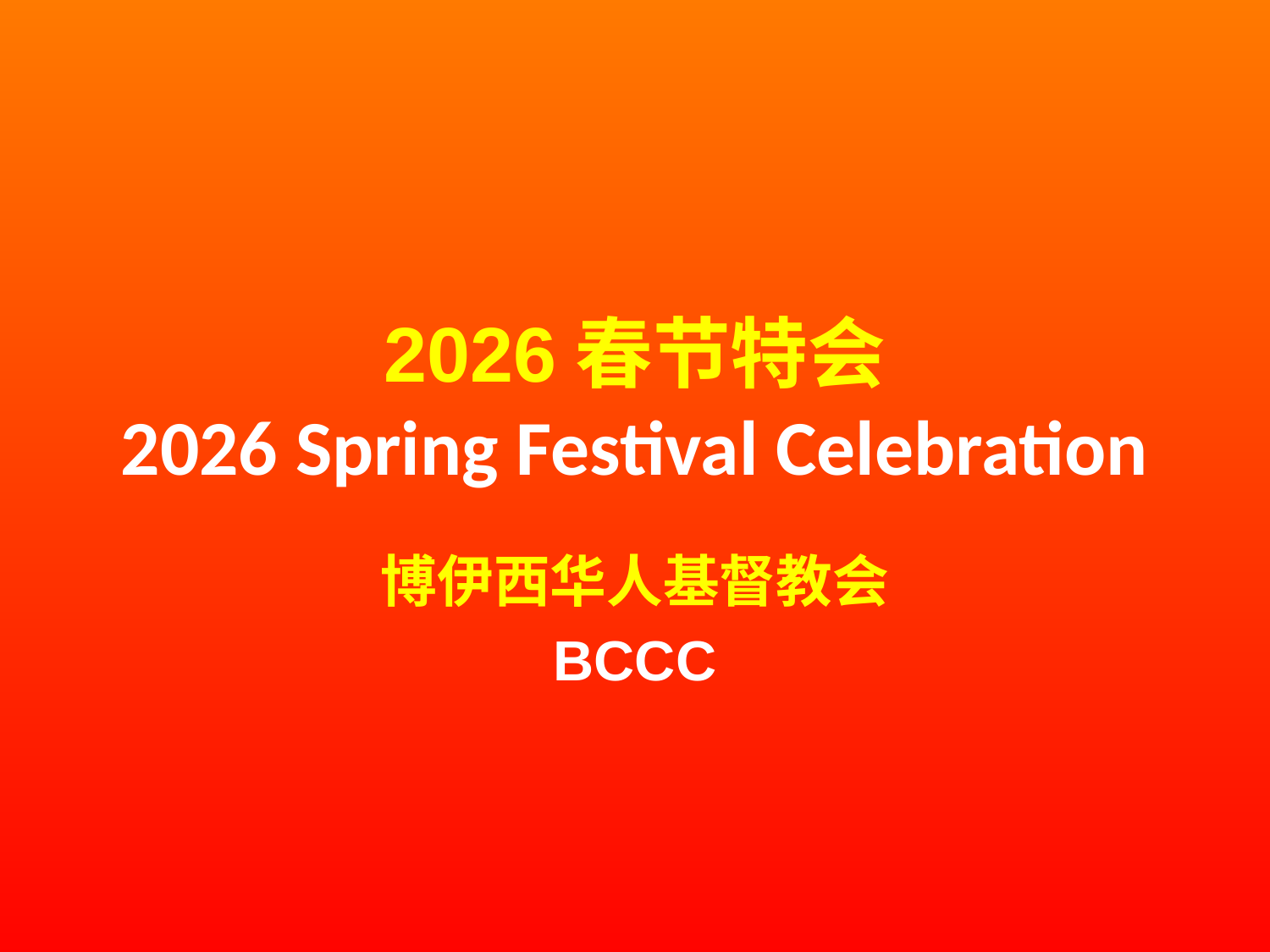

# 2026春节特会 2026 Spring Festival Celebration
博伊西华人基督教会
BCCC